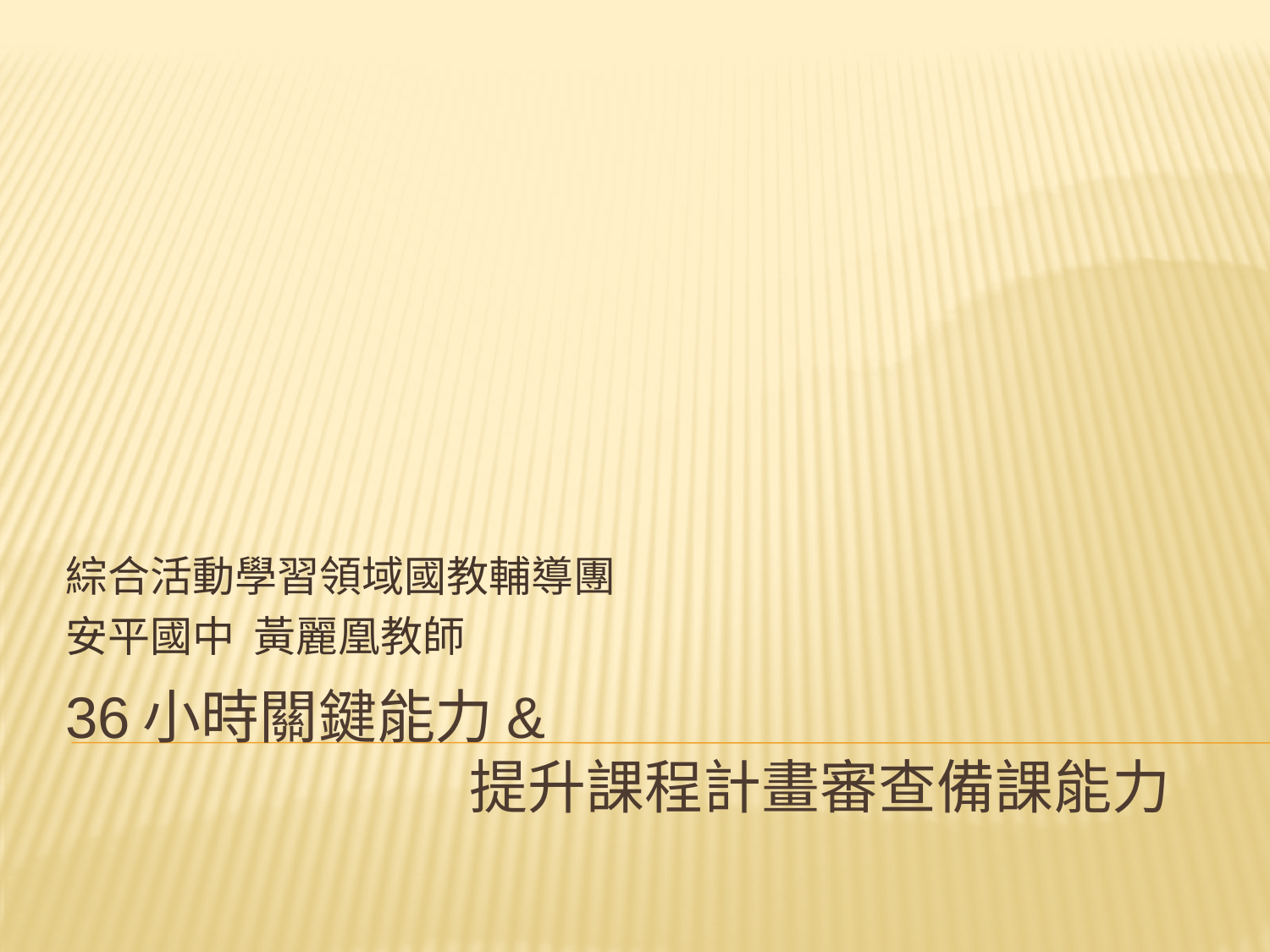

綜合活動學習領域國教輔導團
安平國中  黃麗凰教師
# 36小時關鍵能力& 提升課程計畫審查備課能力